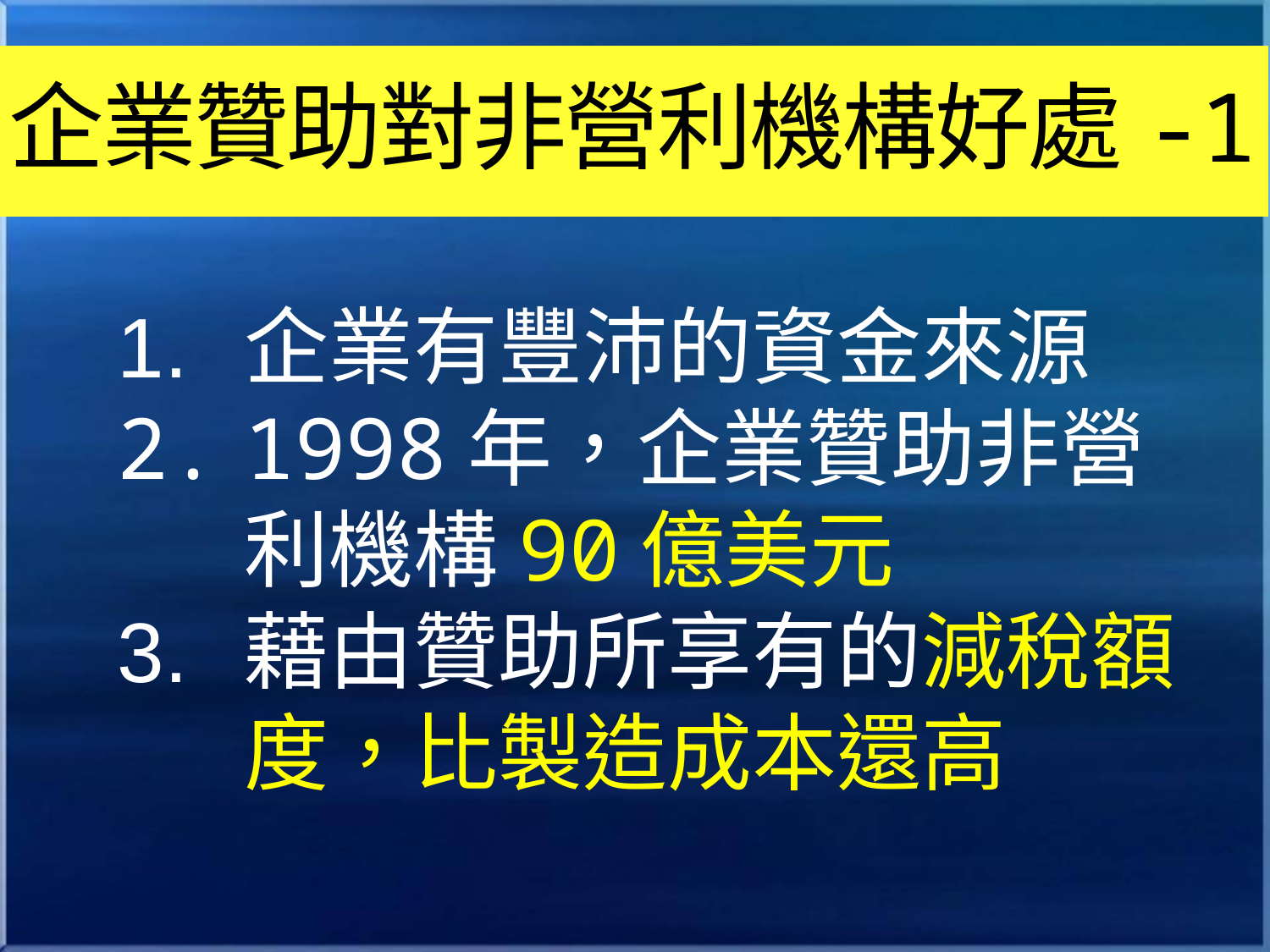

企業贊助對非營利機構好處-1
企業有豐沛的資金來源
1998年，企業贊助非營利機構90億美元
藉由贊助所享有的減稅額度，比製造成本還高